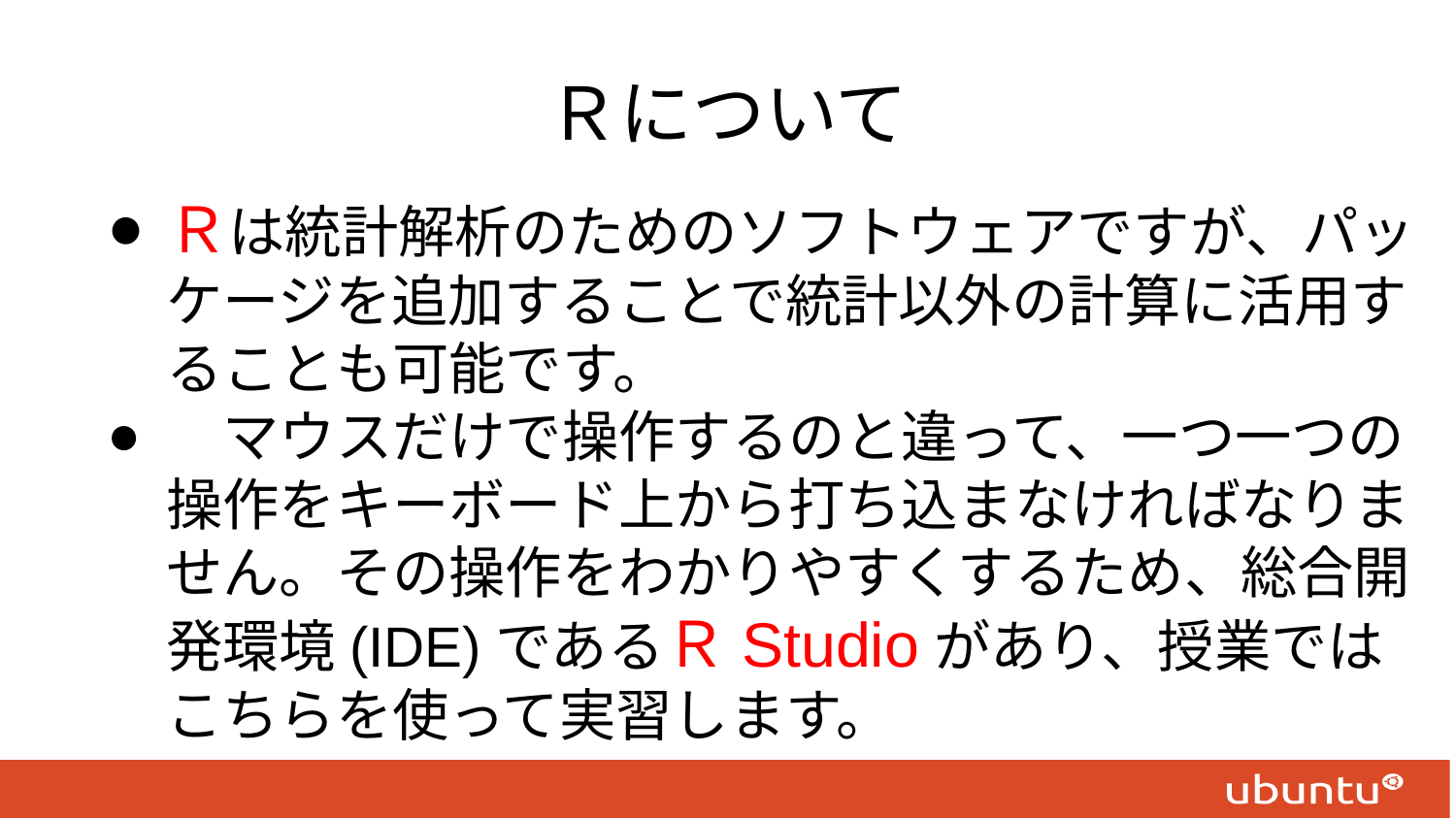

# Ｒについて
Ｒは統計解析のためのソフトウェアですが、パッケージを追加することで統計以外の計算に活用することも可能です。
　マウスだけで操作するのと違って、一つ一つの操作をキーボード上から打ち込まなければなりません。その操作をわかりやすくするため、総合開発環境(IDE)であるＲStudioがあり、授業ではこちらを使って実習します。